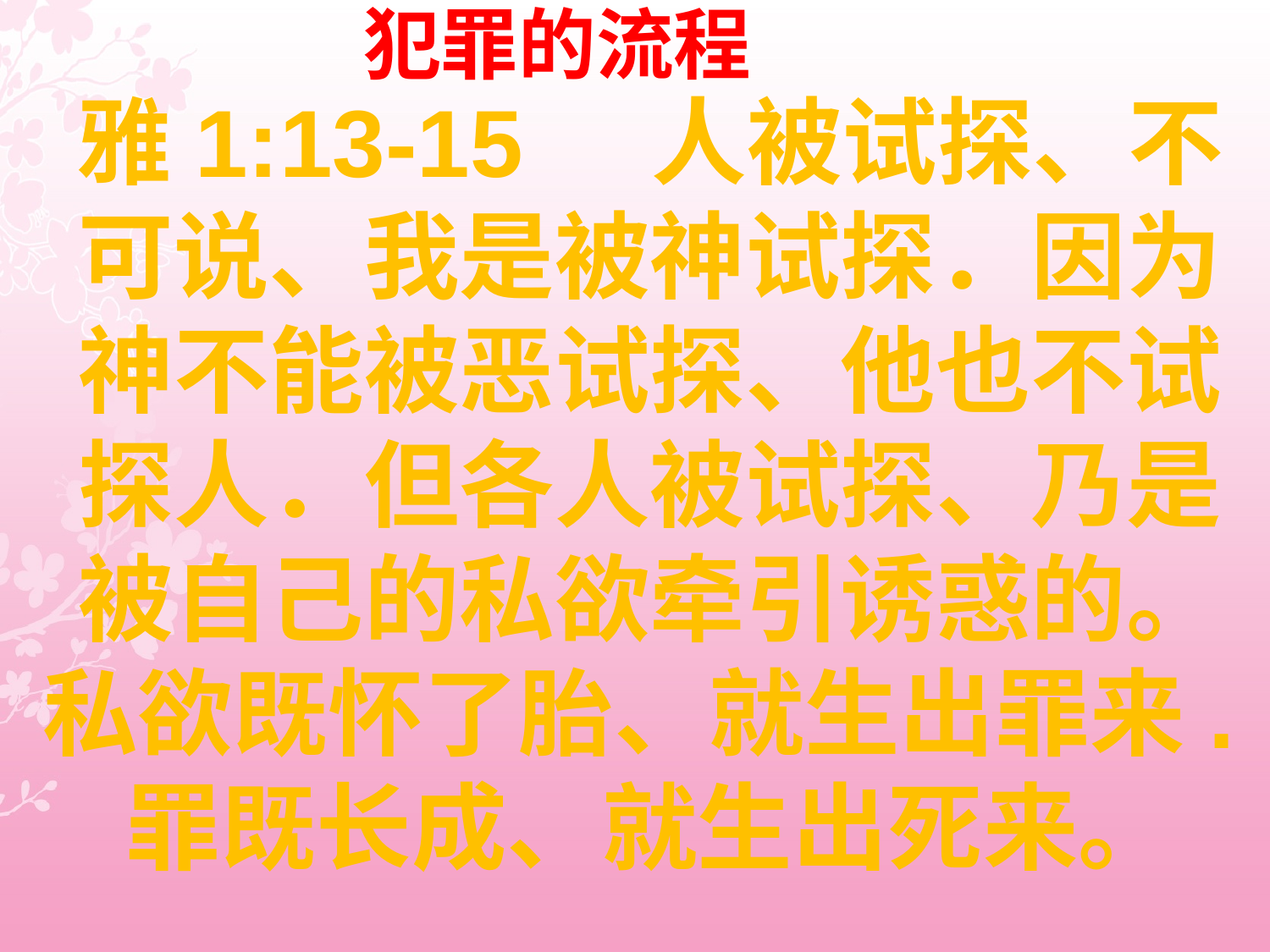

犯罪的流程
雅1:13-15    人被试探、不可说、我是被神试探．因为神不能被恶试探、他也不试探人．但各人被试探、乃是被自己的私欲牵引诱惑的。私欲既怀了胎、就生出罪来.罪既长成、就生出死来。